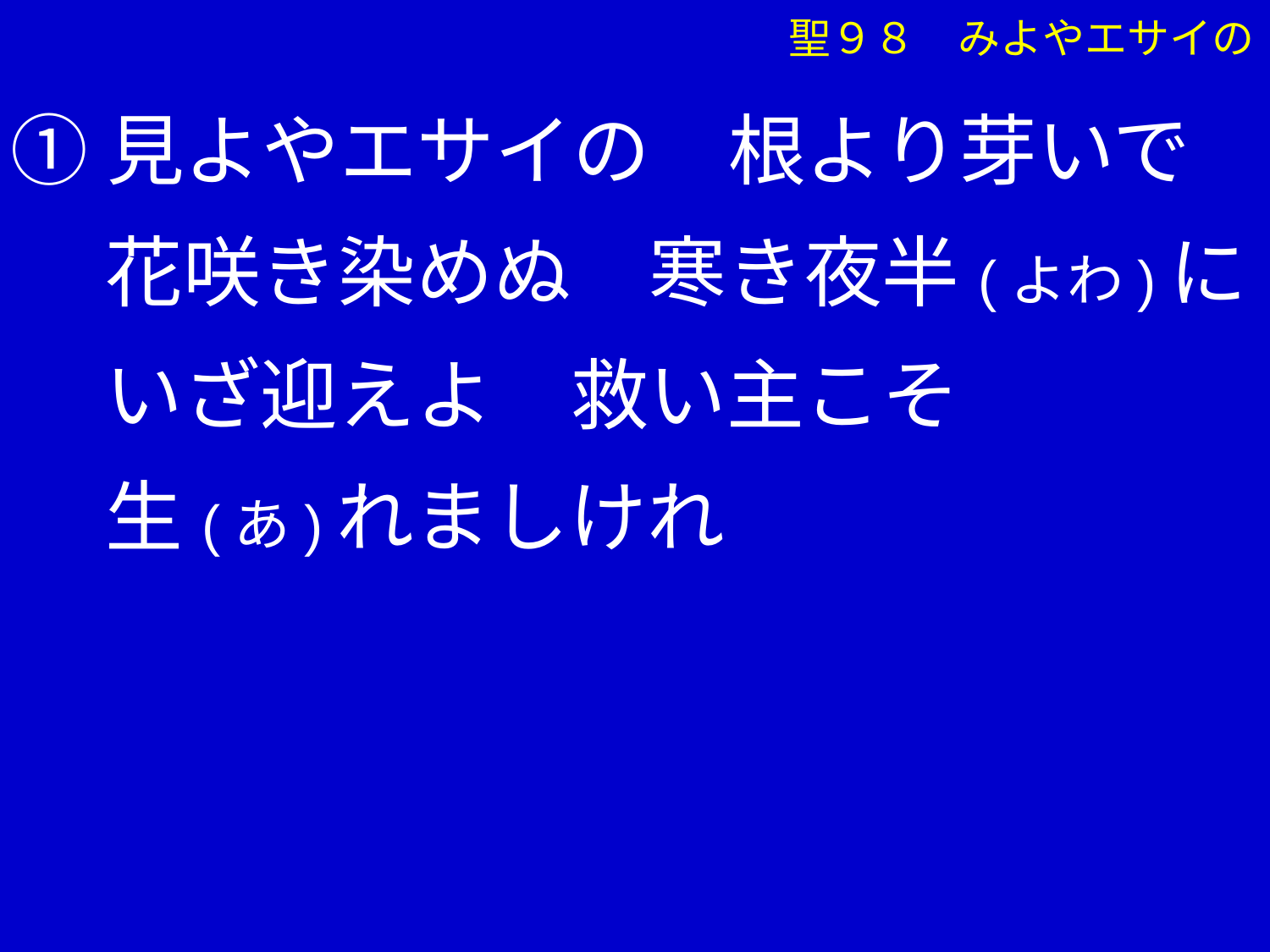

①見よやエサイの　根より芽いで
　 花咲き染めぬ　寒き夜半(よわ)に
　 いざ迎えよ　救い主こそ
　 生(あ)れましけれ

聖９８　みよやエサイの